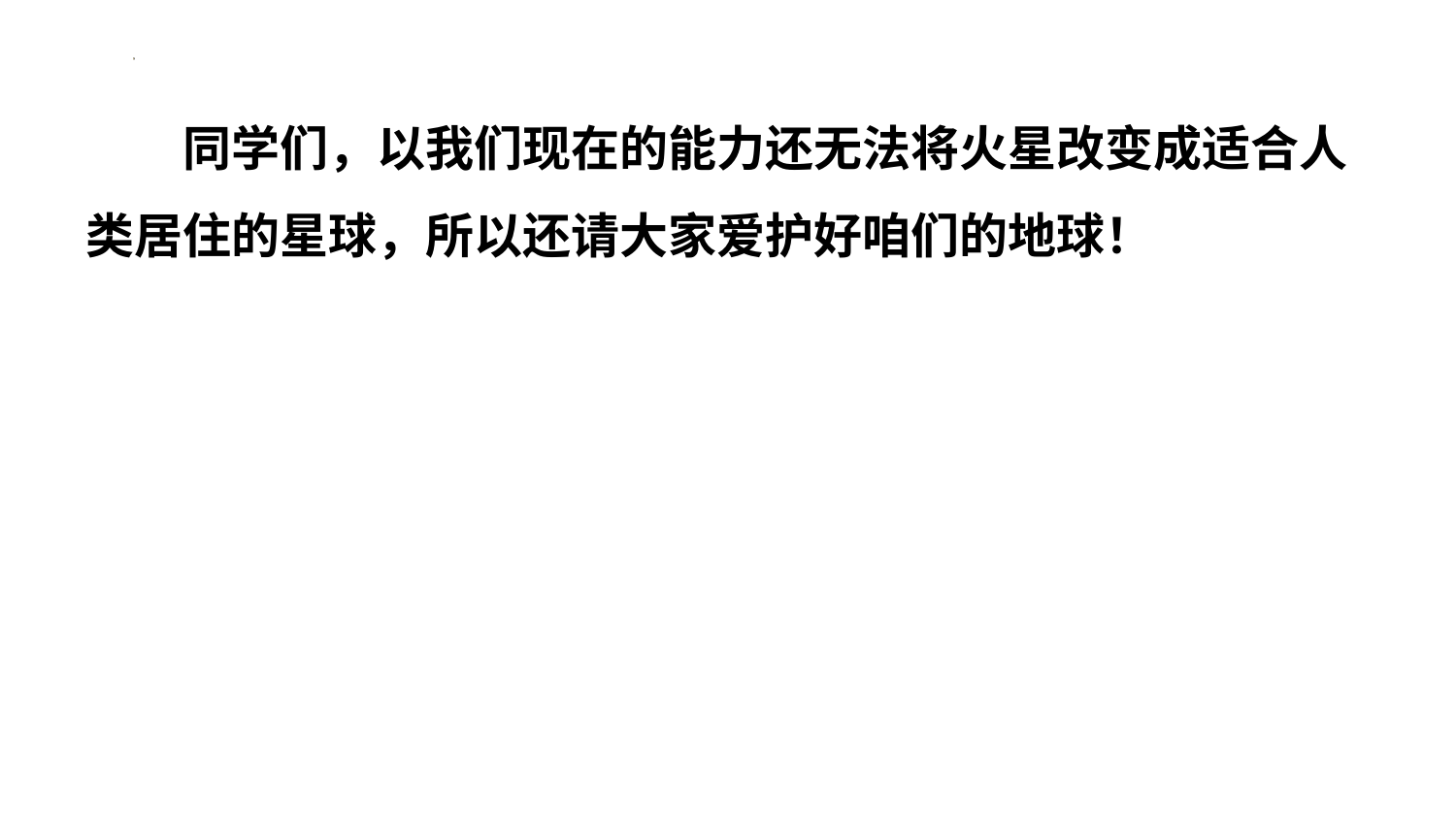

同学们，以我们现在的能力还无法将火星改变成适合人
类居住的星球，所以还请大家爱护好咱们的地球！